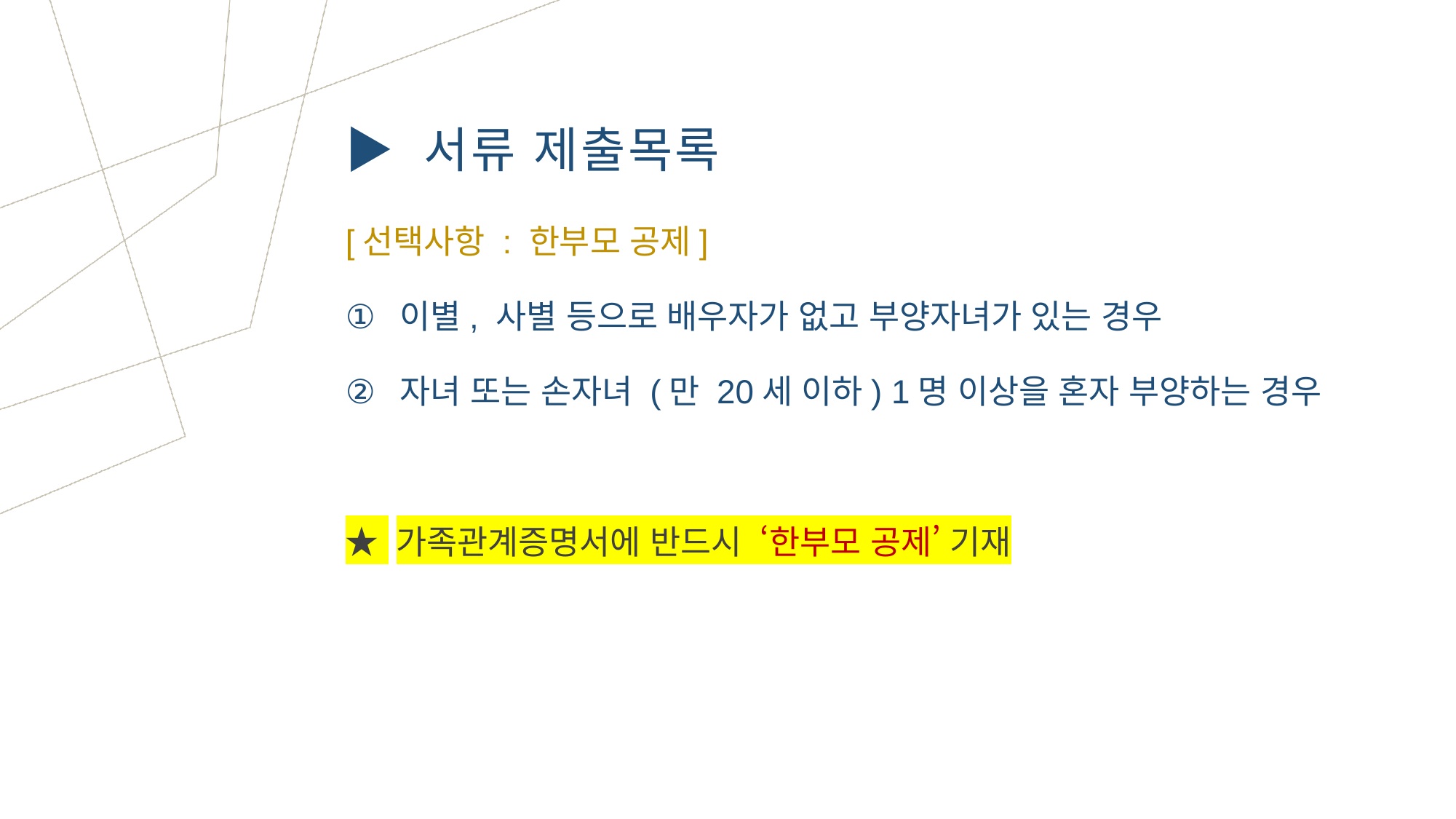

▶ 서류 제출목록
[선택사항 : 한부모 공제]
이별, 사별 등으로 배우자가 없고 부양자녀가 있는 경우
자녀 또는 손자녀 (만 20세 이하) 1명 이상을 혼자 부양하는 경우

★ 가족관계증명서에 반드시  ‘한부모 공제’ 기재